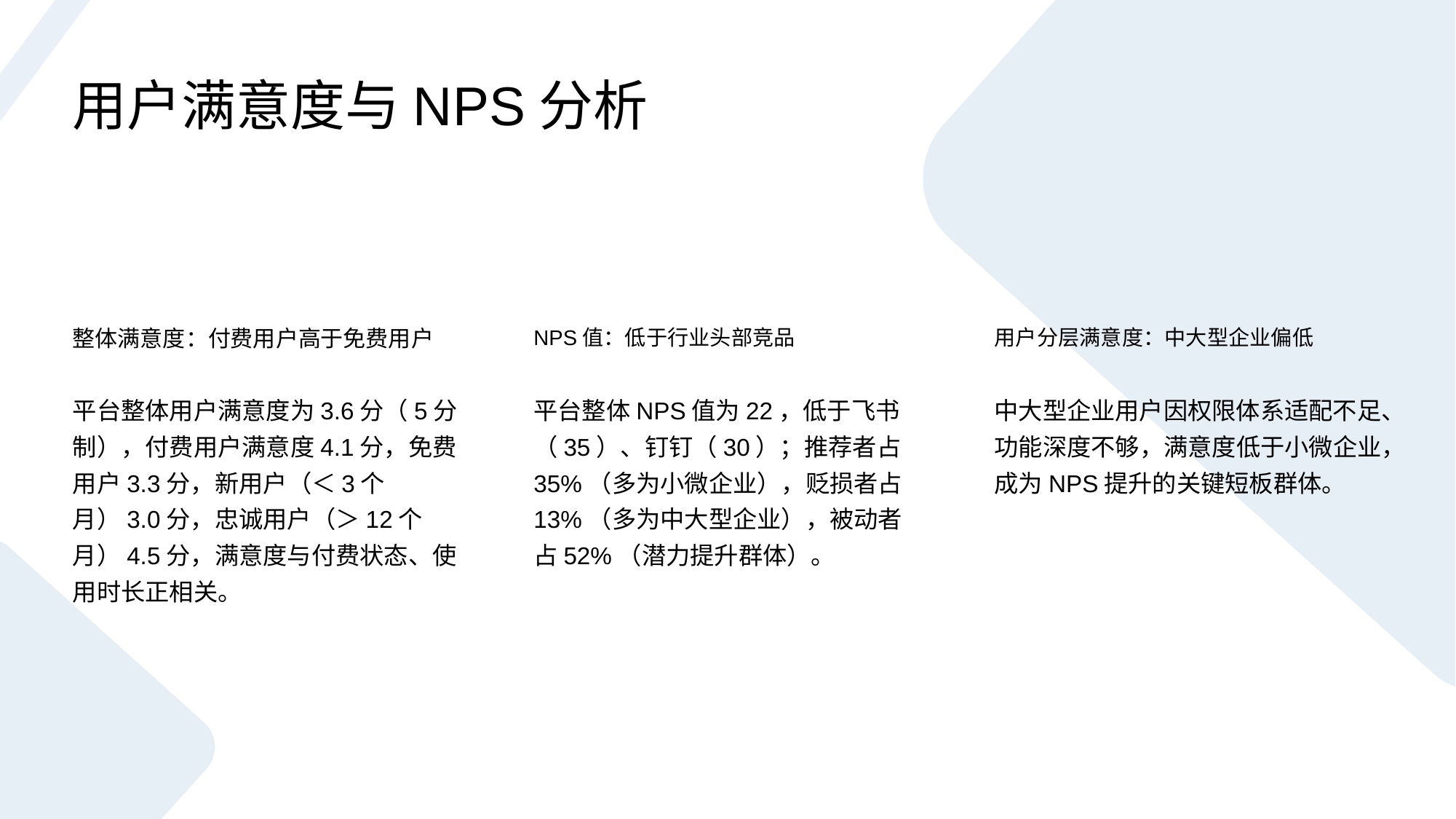

用户满意度与NPS分析
整体满意度：付费用户高于免费用户
NPS值：低于行业头部竞品
用户分层满意度：中大型企业偏低
平台整体用户满意度为3.6分（5分制），付费用户满意度4.1分，免费用户3.3分，新用户（＜3个月）3.0分，忠诚用户（＞12个月）4.5分，满意度与付费状态、使用时长正相关。
平台整体NPS值为22，低于飞书（35）、钉钉（30）；推荐者占35%（多为小微企业），贬损者占13%（多为中大型企业），被动者占52%（潜力提升群体）。
中大型企业用户因权限体系适配不足、功能深度不够，满意度低于小微企业，成为NPS提升的关键短板群体。